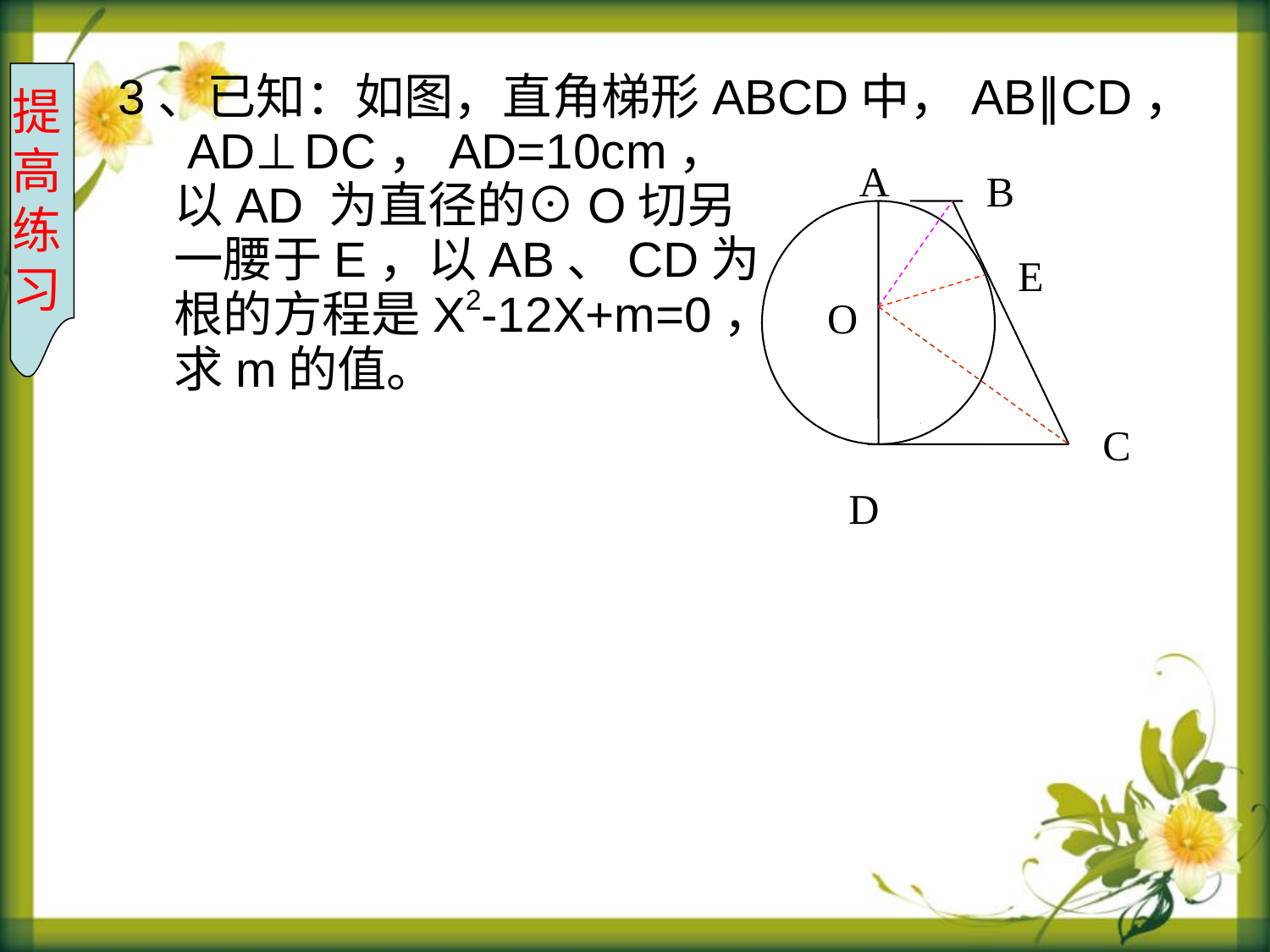

提高练习
3、已知：如图，直角梯形ABCD中，AB∥CD，
     AD⊥DC，AD=10cm，
    以AD 为直径的⊙O切另
    一腰于E，以AB、CD为
    根的方程是X2-12X+m=0，
    求m的值。

A
B

E

O

C

D